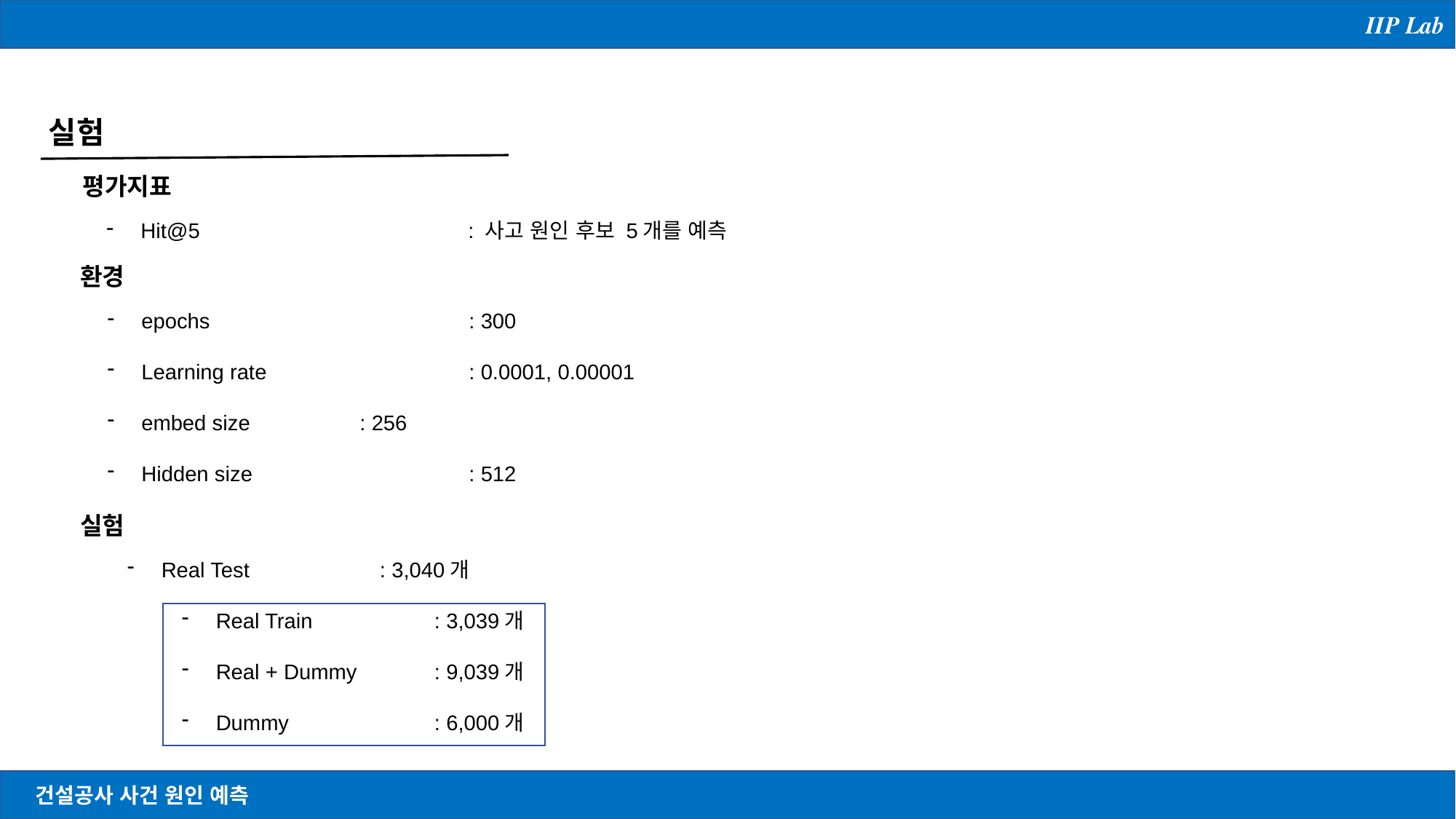

IIP Lab
실험
평가지표
Hit@5 			: 사고 원인 후보 5개를 예측
환경
epochs			: 300

Learning rate		: 0.0001, 0.00001

embed size		: 256

Hidden size		: 512

실험
Real Test		: 3,040개

Real Train 		: 3,039개

Real + Dummy 	: 9,039개

Dummy		: 6,000개

건설공사 사건 원인 예측